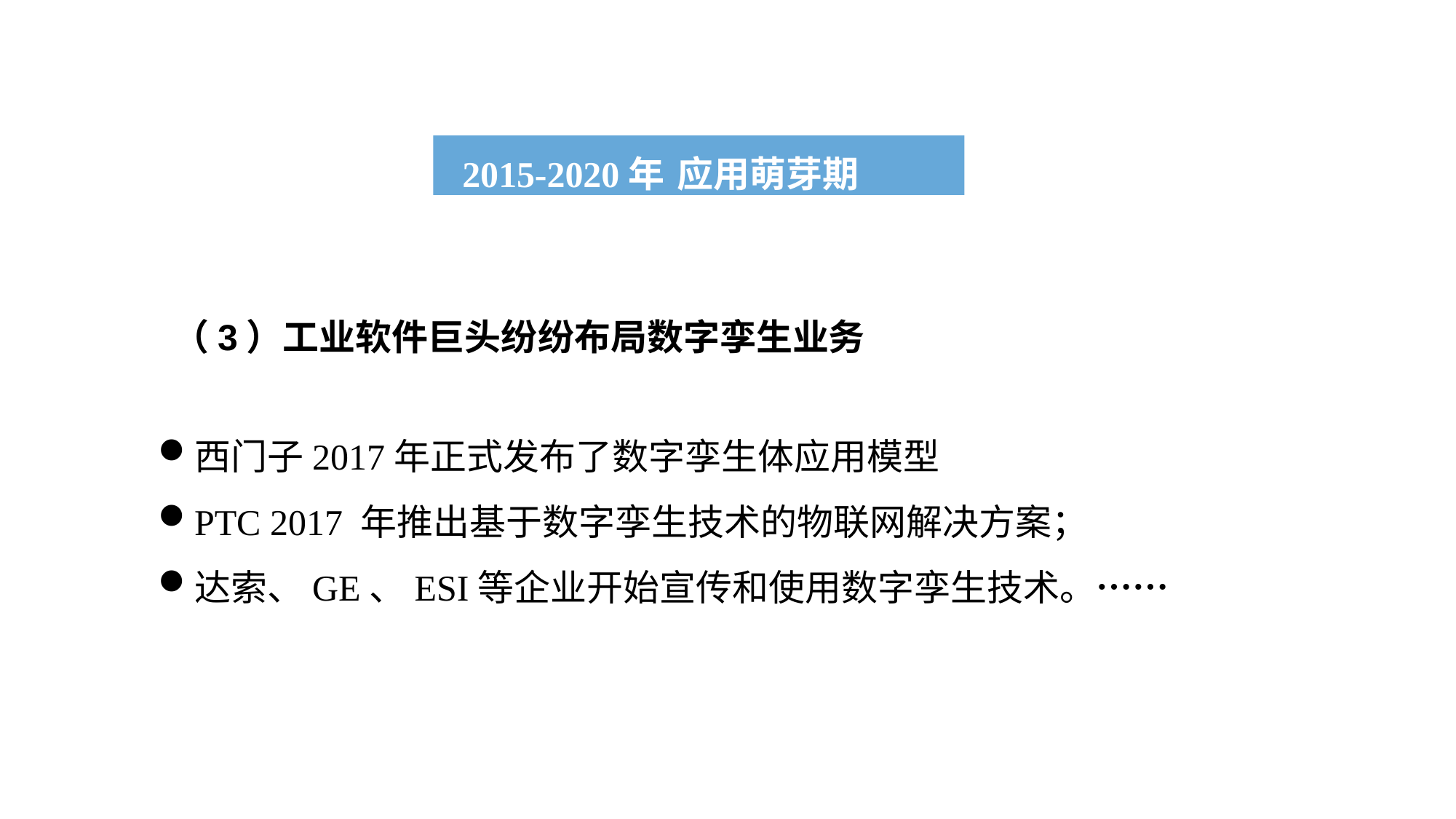

2015-2020年 应用萌芽期
（3）工业软件巨头纷纷布局数字孪生业务
西门子2017年正式发布了数字孪生体应用模型
PTC 2017 年推出基于数字孪生技术的物联网解决方案；
达索、GE、ESI等企业开始宣传和使用数字孪生技术。……